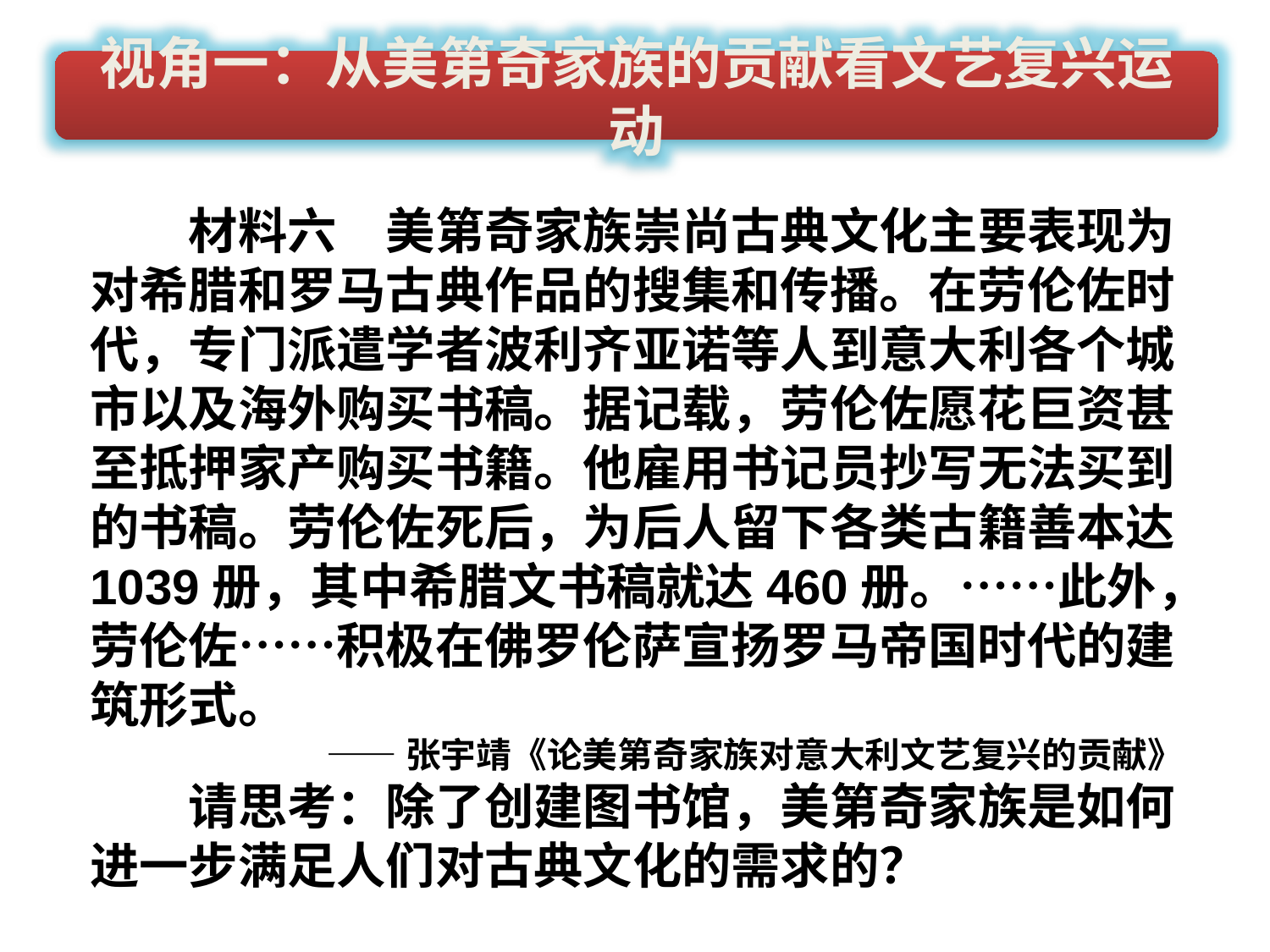

视角一：从美第奇家族的贡献看文艺复兴运动
　　材料六　美第奇家族崇尚古典文化主要表现为对希腊和罗马古典作品的搜集和传播。在劳伦佐时代，专门派遣学者波利齐亚诺等人到意大利各个城市以及海外购买书稿。据记载，劳伦佐愿花巨资甚至抵押家产购买书籍。他雇用书记员抄写无法买到的书稿。劳伦佐死后，为后人留下各类古籍善本达1039册，其中希腊文书稿就达460册。……此外，劳伦佐……积极在佛罗伦萨宣扬罗马帝国时代的建筑形式。
——张宇靖《论美第奇家族对意大利文艺复兴的贡献》
　　请思考：除了创建图书馆，美第奇家族是如何进一步满足人们对古典文化的需求的？